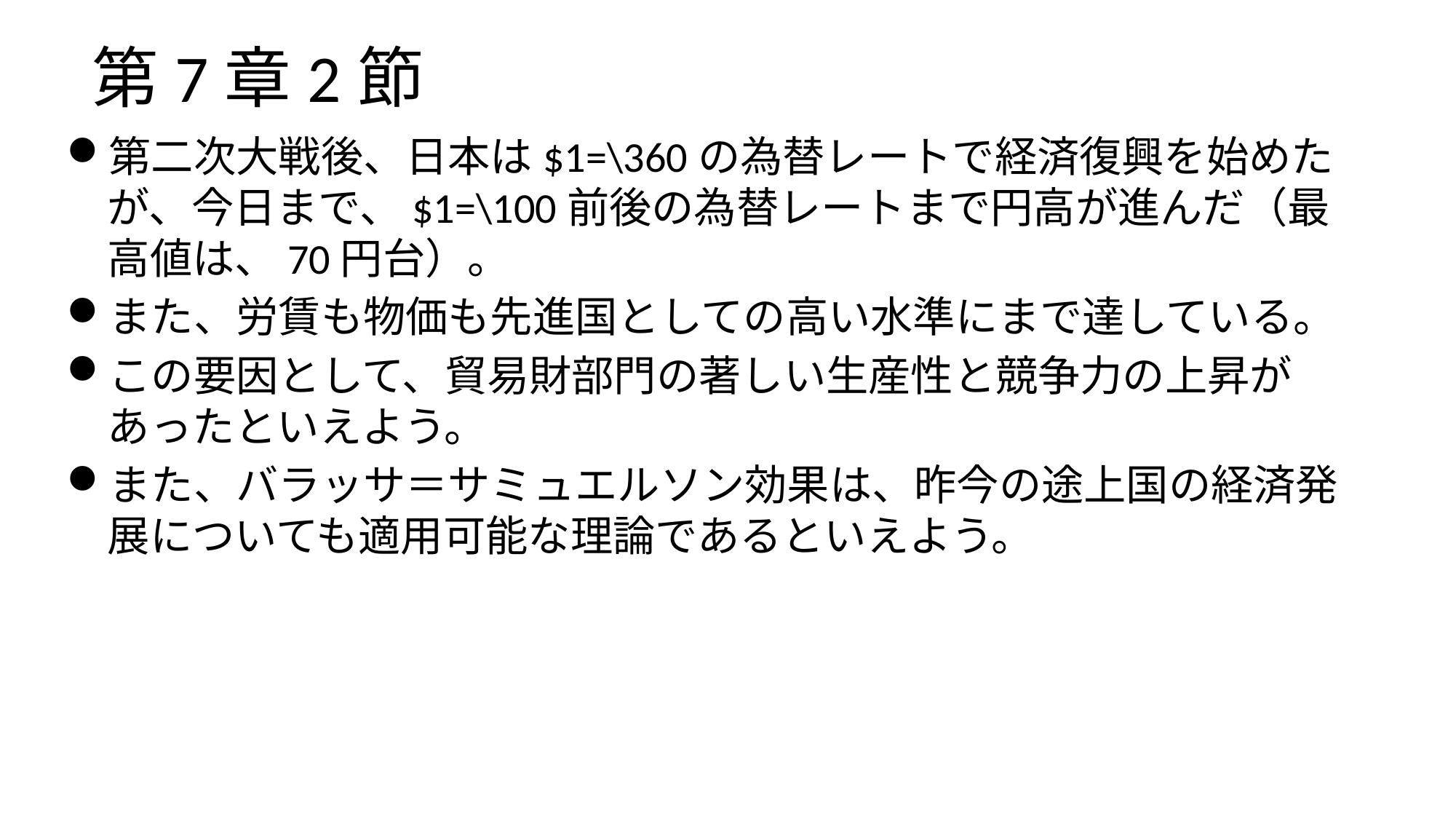

# 第7章2節
第二次大戦後、日本は$1=\360の為替レートで経済復興を始めたが、今日まで、$1=\100前後の為替レートまで円高が進んだ（最高値は、70円台）。
また、労賃も物価も先進国としての高い水準にまで達している。
この要因として、貿易財部門の著しい生産性と競争力の上昇があったといえよう。
また、バラッサ＝サミュエルソン効果は、昨今の途上国の経済発展についても適用可能な理論であるといえよう。